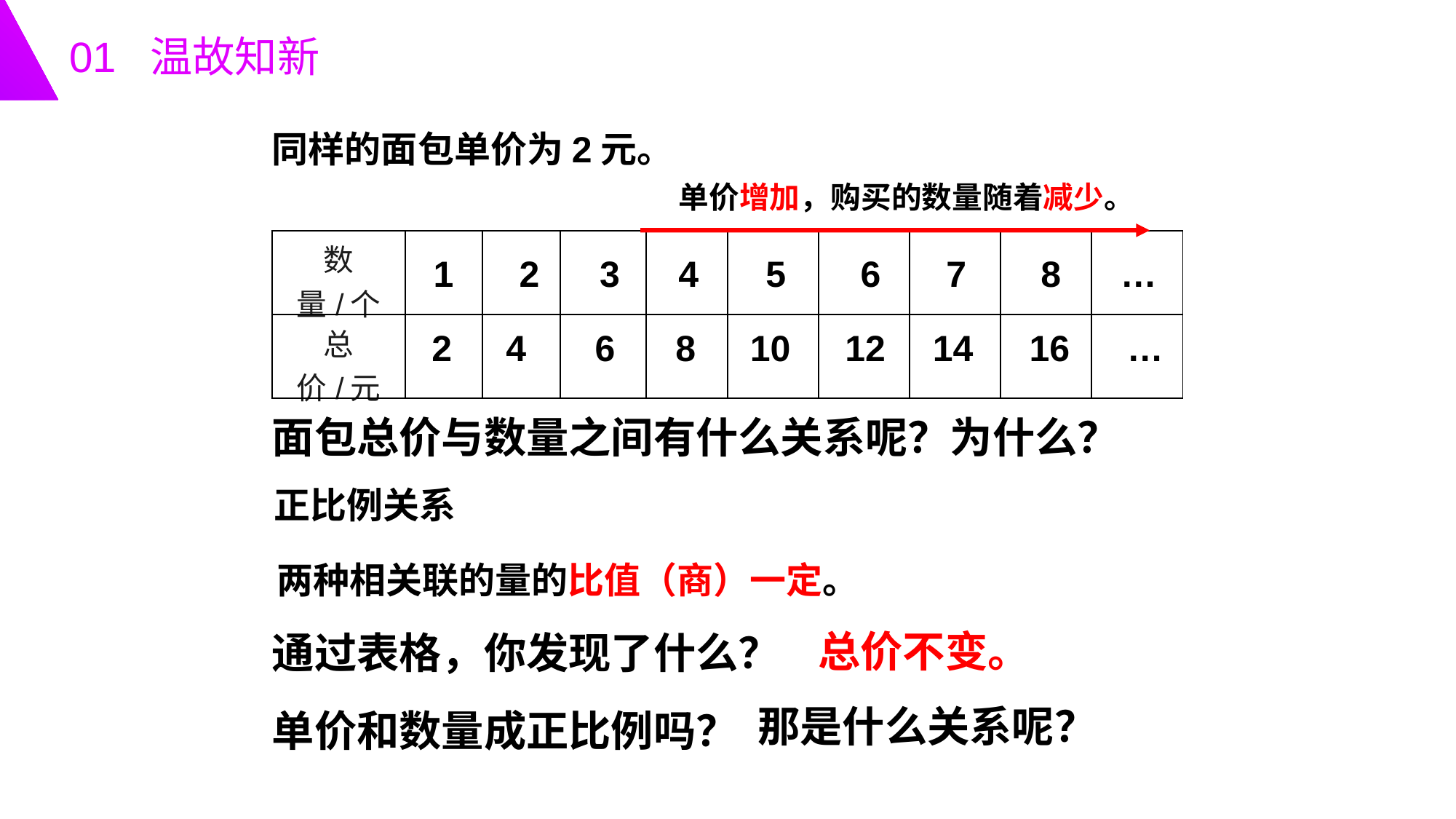

01  温故知新
同样的面包单价为2元。
单价增加，购买的数量随着减少。
| 数量/个 |  |  |  |  |  |  |  |  |  |
| --- | --- | --- | --- | --- | --- | --- | --- | --- | --- |
| 总价/元 |  |  |  |  |  |  |  |  |  |
1
2
3
4
5
6
7
8
…
2
4
6
8
10
12
14
16
…
面包总价与数量之间有什么关系呢？为什么？
正比例关系
两种相关联的量的比值（商）一定。
总价不变。
通过表格，你发现了什么？
那是什么关系呢？
单价和数量成正比例吗？